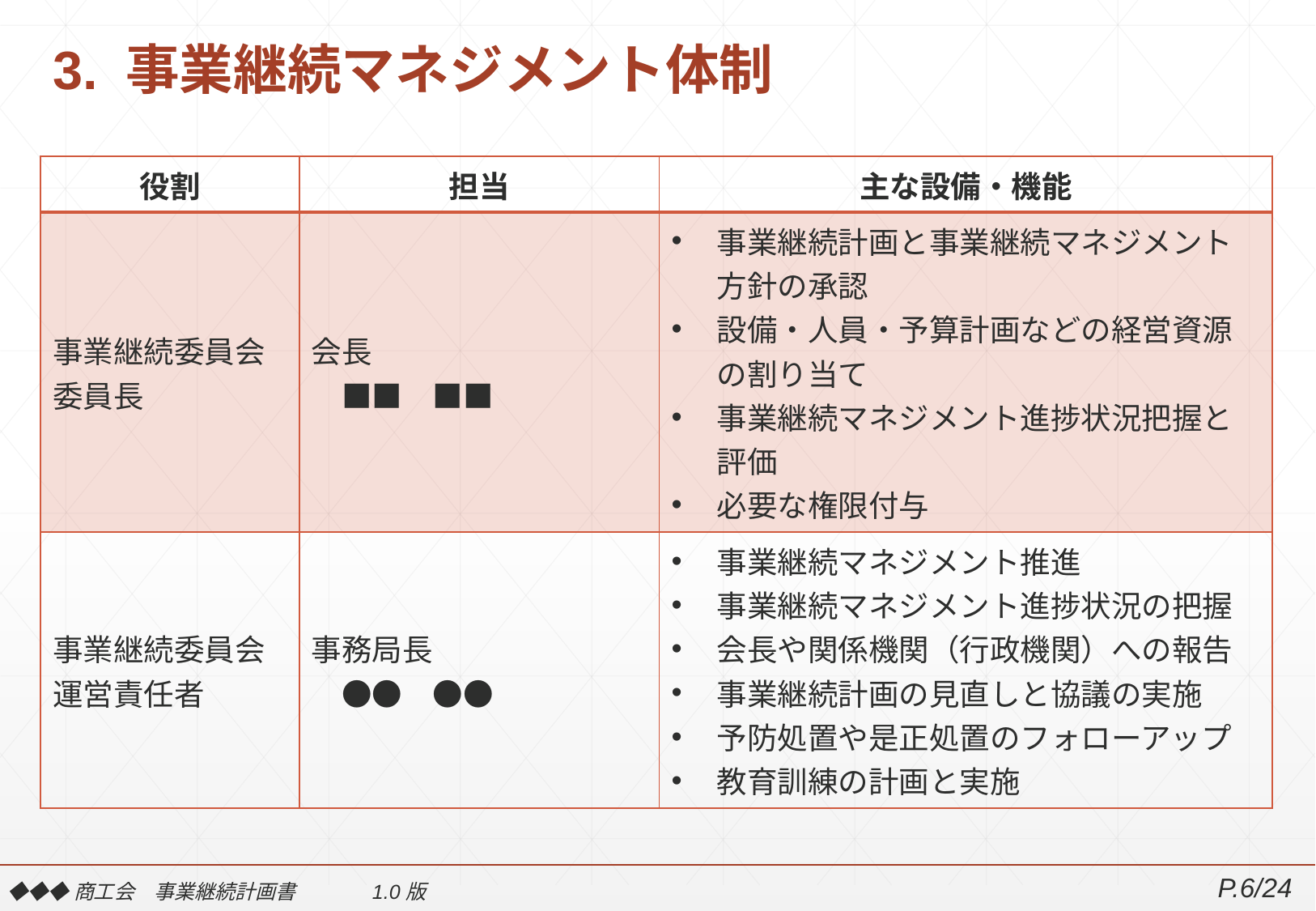

# 3. 事業継続マネジメント体制
| 役割 | 担当 | 主な設備・機能 |
| --- | --- | --- |
| 事業継続委員会 委員長 | 会長 　■■　■■ | 事業継続計画と事業継続マネジメント方針の承認 設備・人員・予算計画などの経営資源の割り当て 事業継続マネジメント進捗状況把握と評価 必要な権限付与 |
| 事業継続委員会 運営責任者 | 事務局長 　●●　●● | 事業継続マネジメント推進 事業継続マネジメント進捗状況の把握 会長や関係機関（行政機関）への報告 事業継続計画の見直しと協議の実施 予防処置や是正処置のフォローアップ 教育訓練の計画と実施 |